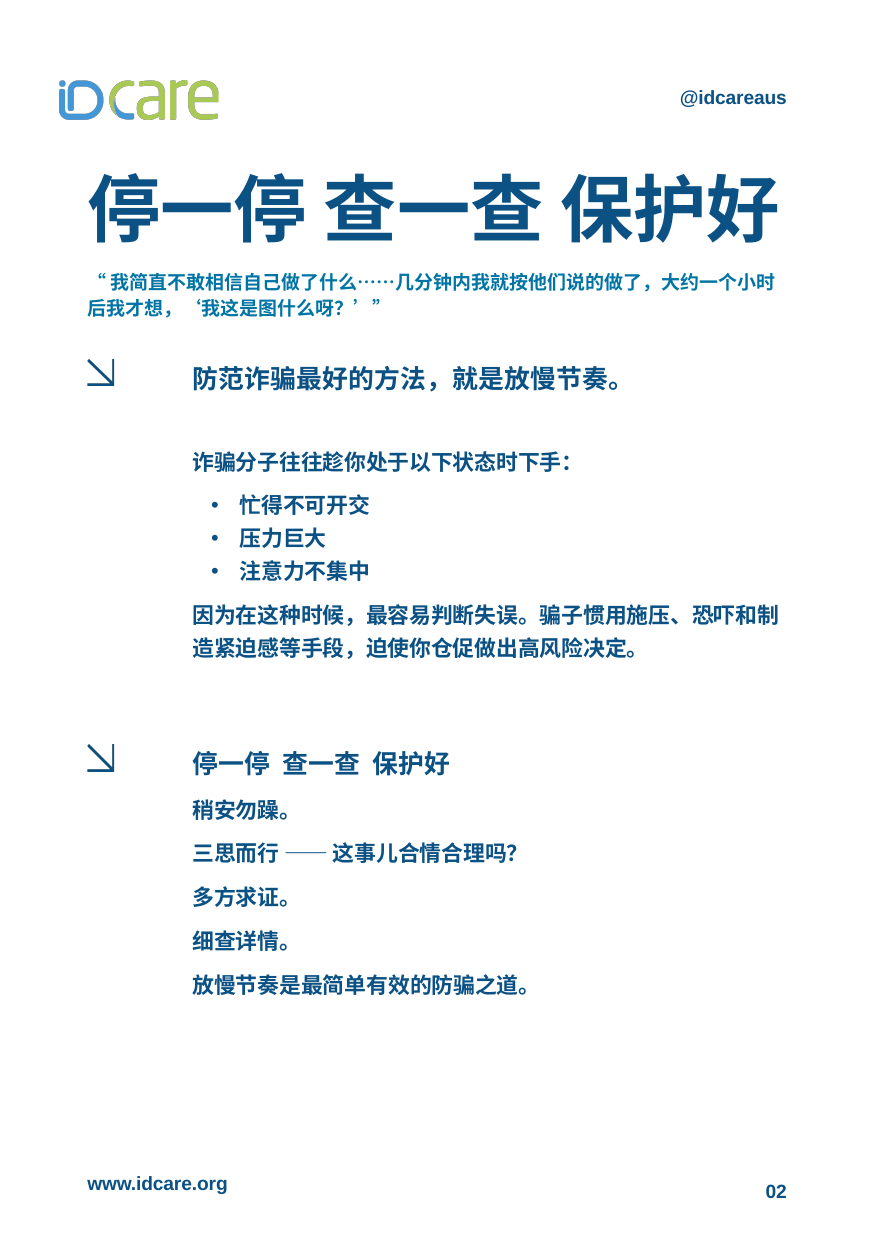

@idcareaus
停一停 查一查 保护好

“我简直不敢相信自己做了什么……几分钟内我就按他们说的做了，大约一个小时后我才想，‘我这是图什么呀？’”
防范诈骗最好的方法，就是放慢节奏。

诈骗分子往往趁你处于以下状态时下手：

 忙得不可开交
 压力巨大
 注意力不集中

因为在这种时候，最容易判断失误。骗子惯用施压、恐吓和制造紧迫感等手段，迫使你仓促做出高风险决定。

停一停  查一查  保护好

稍安勿躁。

三思而行 —— 这事儿合情合理吗？

多方求证。

细查详情。

放慢节奏是最简单有效的防骗之道。
www.idcare.org
02